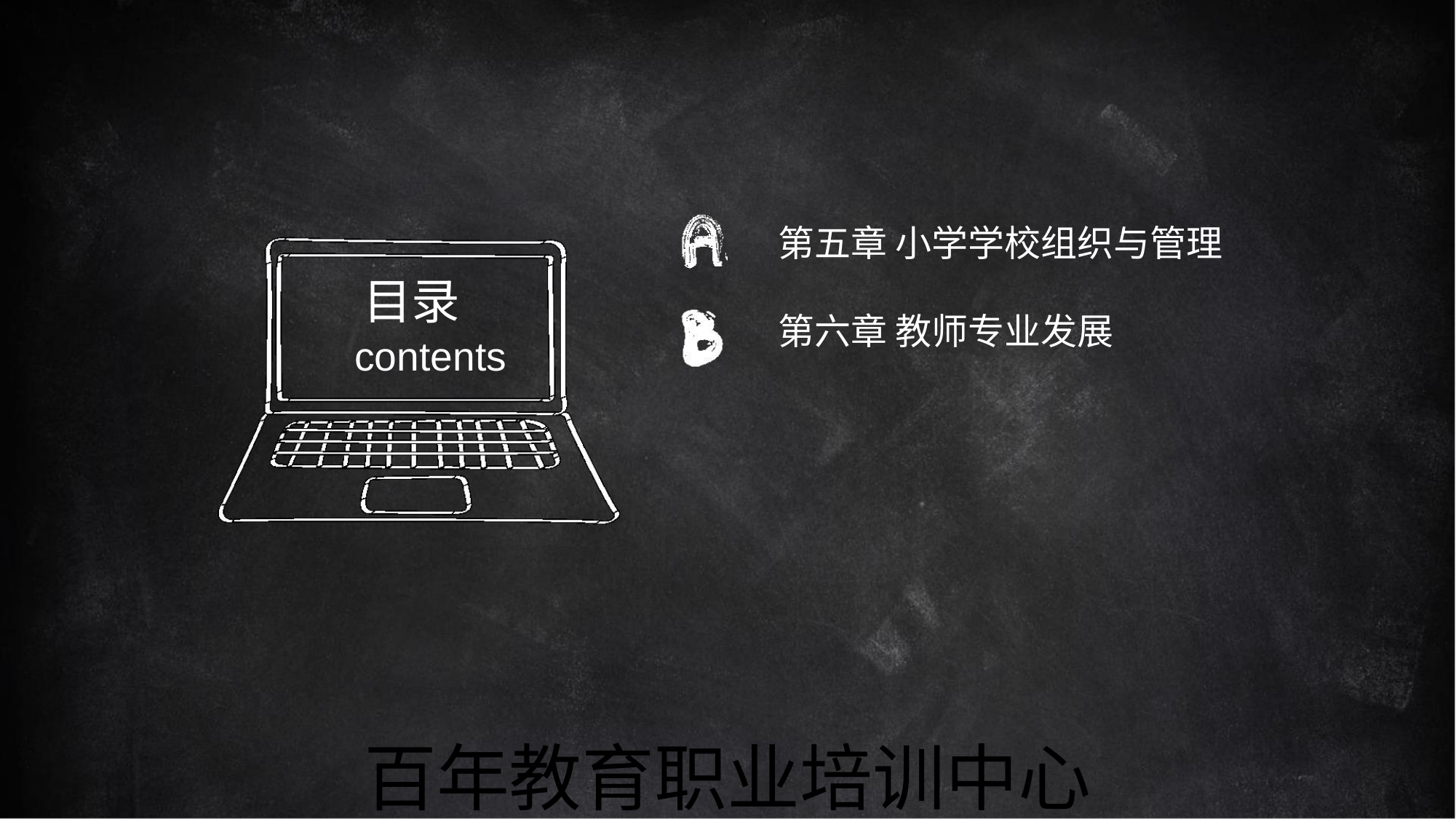

第五章 小学学校组织与管理
第六章 教师专业发展
目录
contents
百年教育职业培训中心